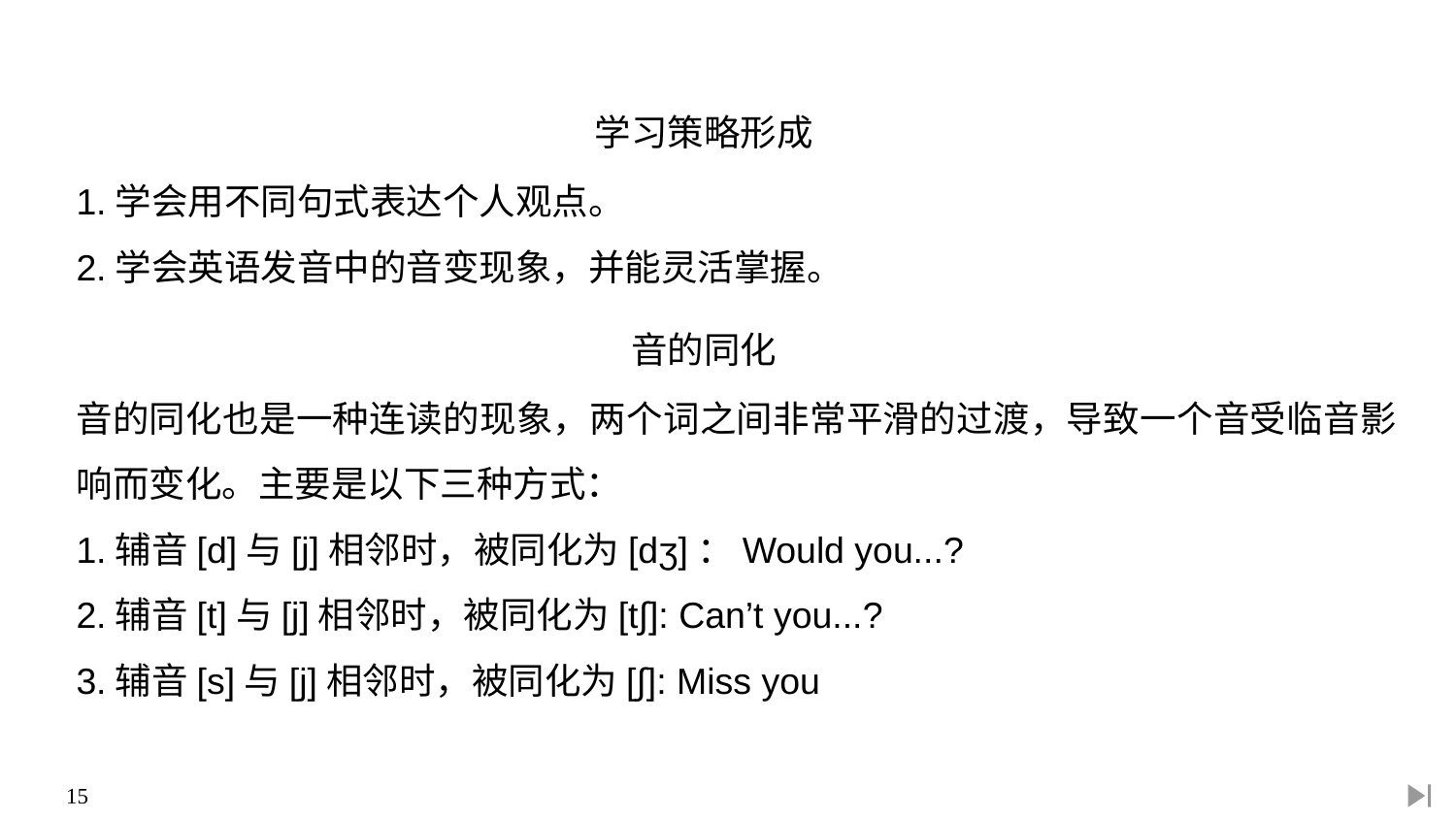

学习策略形成
1.学会用不同句式表达个人观点。
2.学会英语发音中的音变现象，并能灵活掌握。
音的同化
音的同化也是一种连读的现象，两个词之间非常平滑的过渡，导致一个音受临音影响而变化。主要是以下三种方式：
1.辅音[d]与[j]相邻时，被同化为[dʒ]：Would you...?
2.辅音[t]与[j]相邻时，被同化为[t∫]: Can’t you...?
3.辅音[s]与[j]相邻时，被同化为[∫]: Miss you